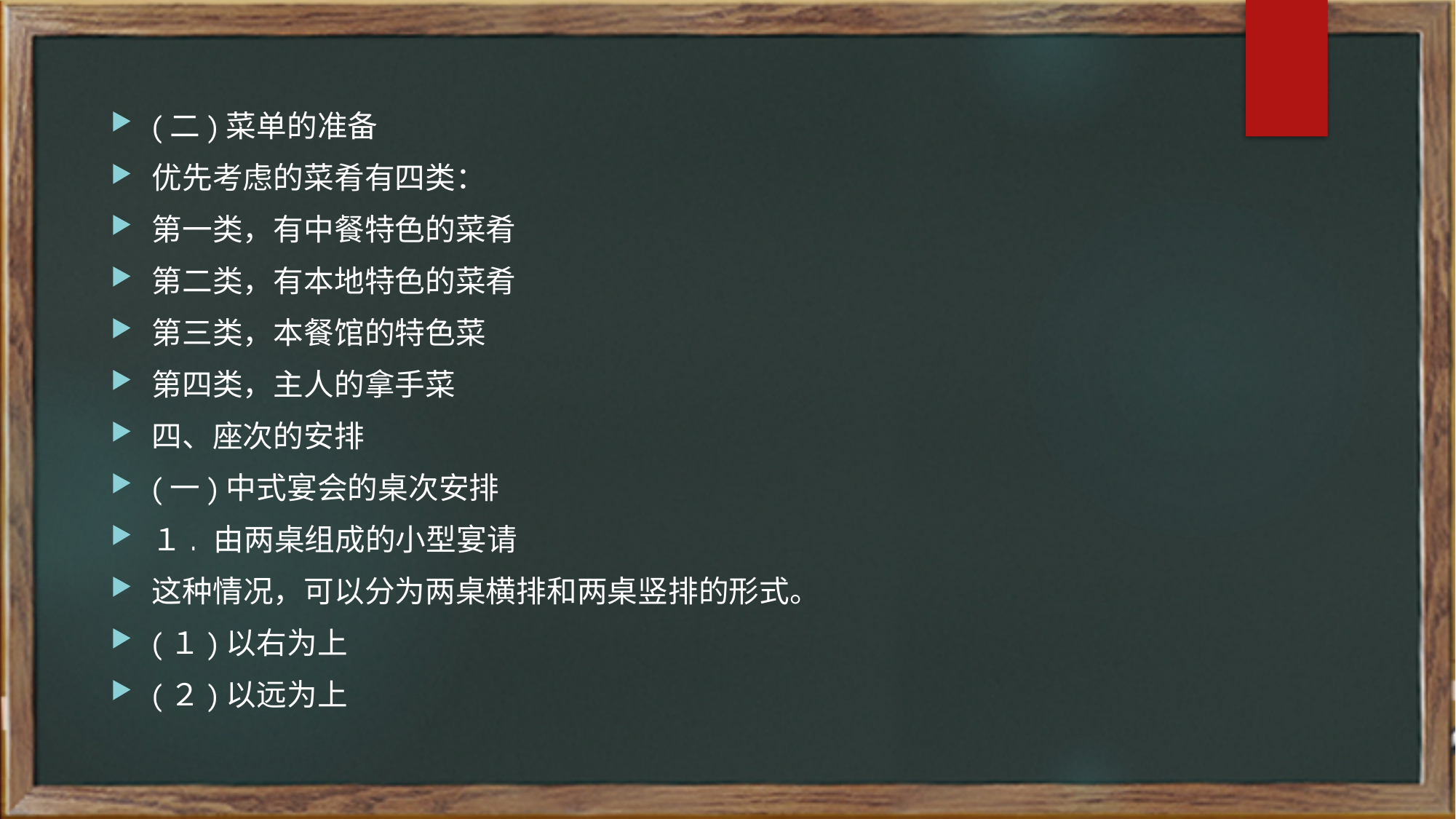

(二)菜单的准备
优先考虑的菜肴有四类：
第一类，有中餐特色的菜肴
第二类，有本地特色的菜肴
第三类，本餐馆的特色菜
第四类，主人的拿手菜
四、座次的安排
(一)中式宴会的桌次安排
１. 由两桌组成的小型宴请
这种情况，可以分为两桌横排和两桌竖排的形式。
(１)以右为上
(２)以远为上